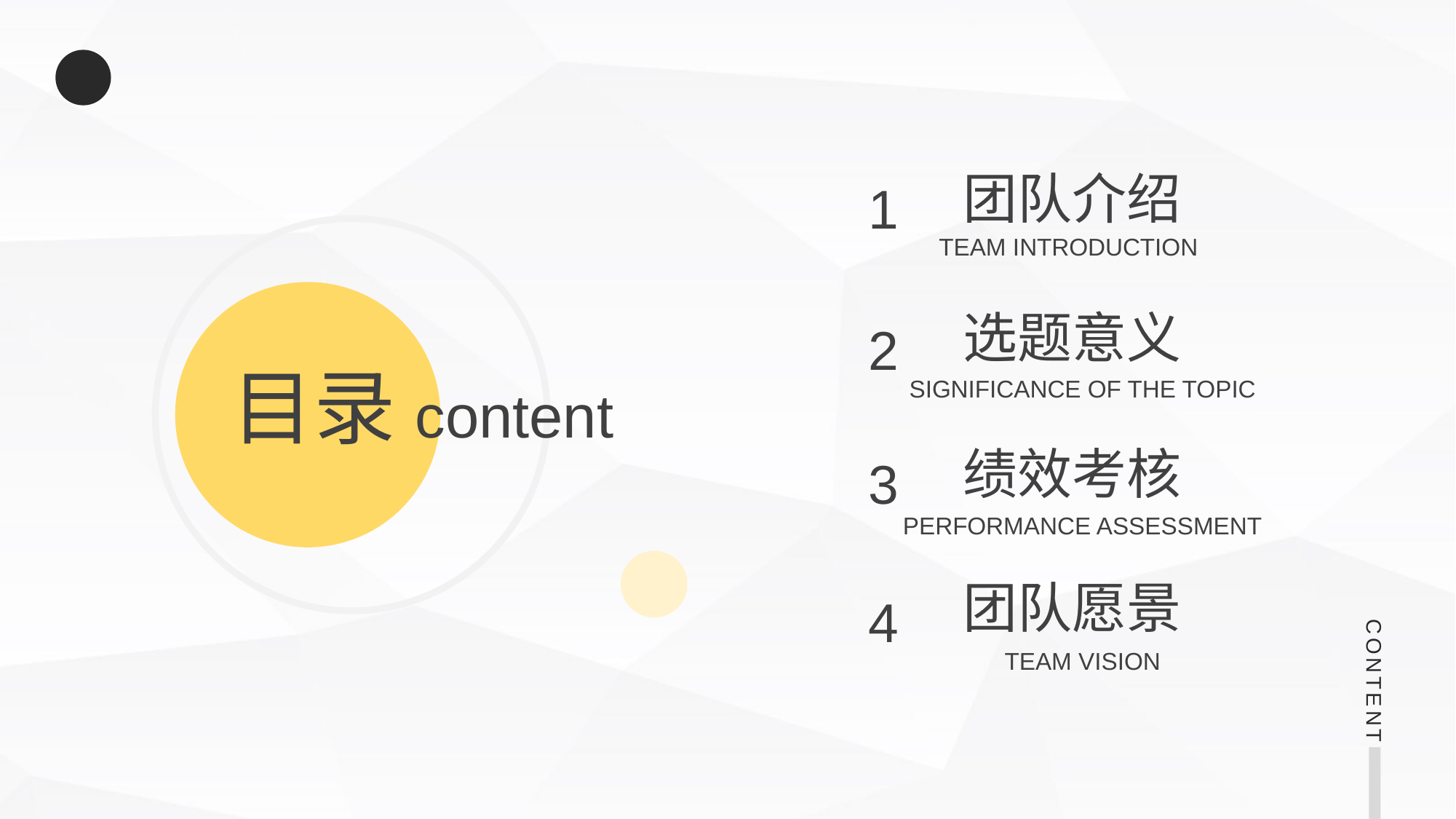

团队介绍
1
TEAM INTRODUCTION

选题意义
2
SIGNIFICANCE OF THE TOPIC
目录content
绩效考核
3
PERFORMANCE ASSESSMENT

团队愿景
4
TEAM VISION
CONTENT